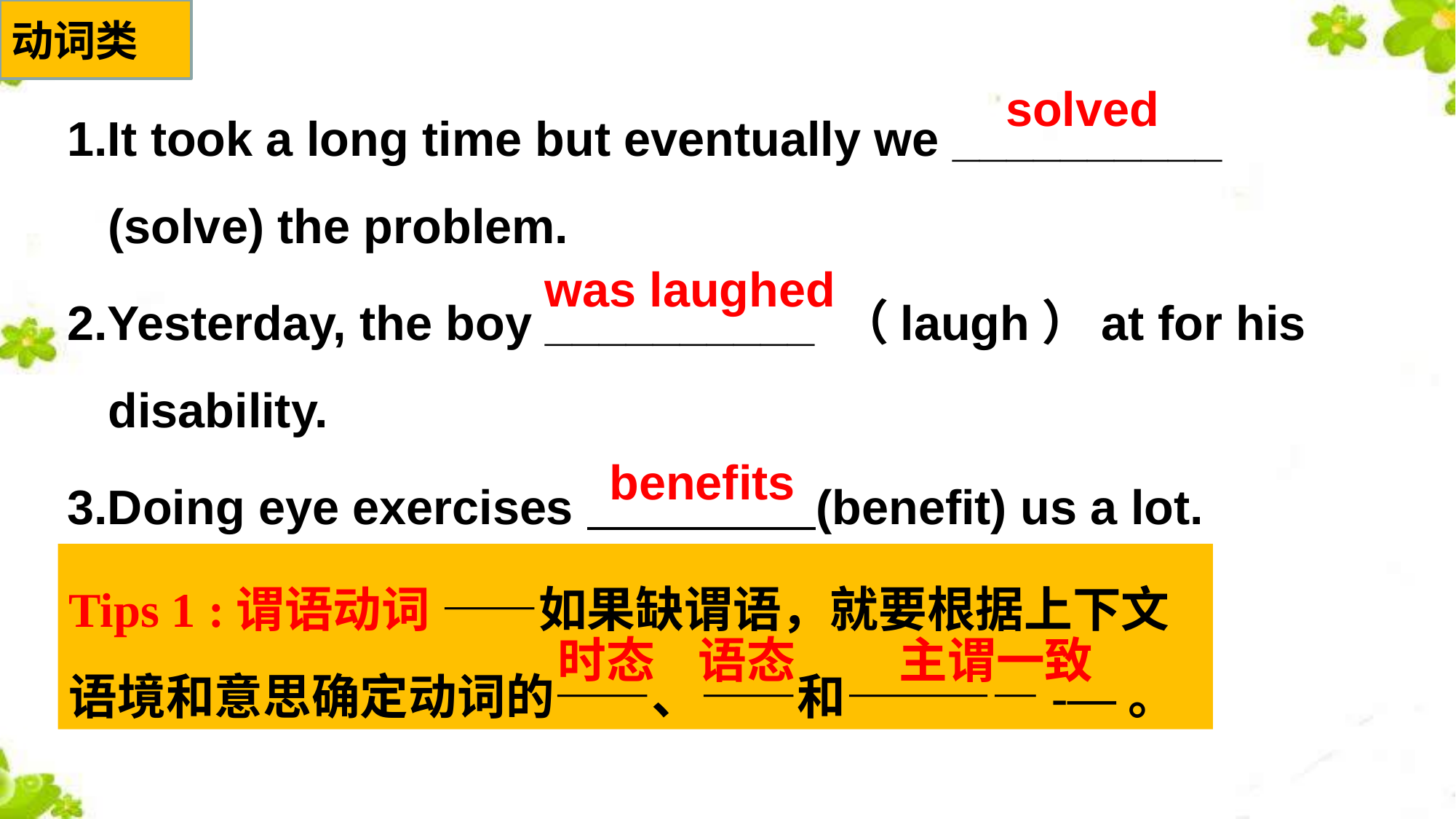

动词类
1.It took a long time but eventually we __________ (solve) the problem.
2.Yesterday, the boy __________ （laugh）at for his disability.
3.Doing eye exercises                  (benefit) us a lot.

solved
was laughed
benefits
Tips 1 :谓语动词 ——如果缺谓语，就要根据上下文语境和意思确定动词的——、——和————-—。
时态
主谓一致
语态